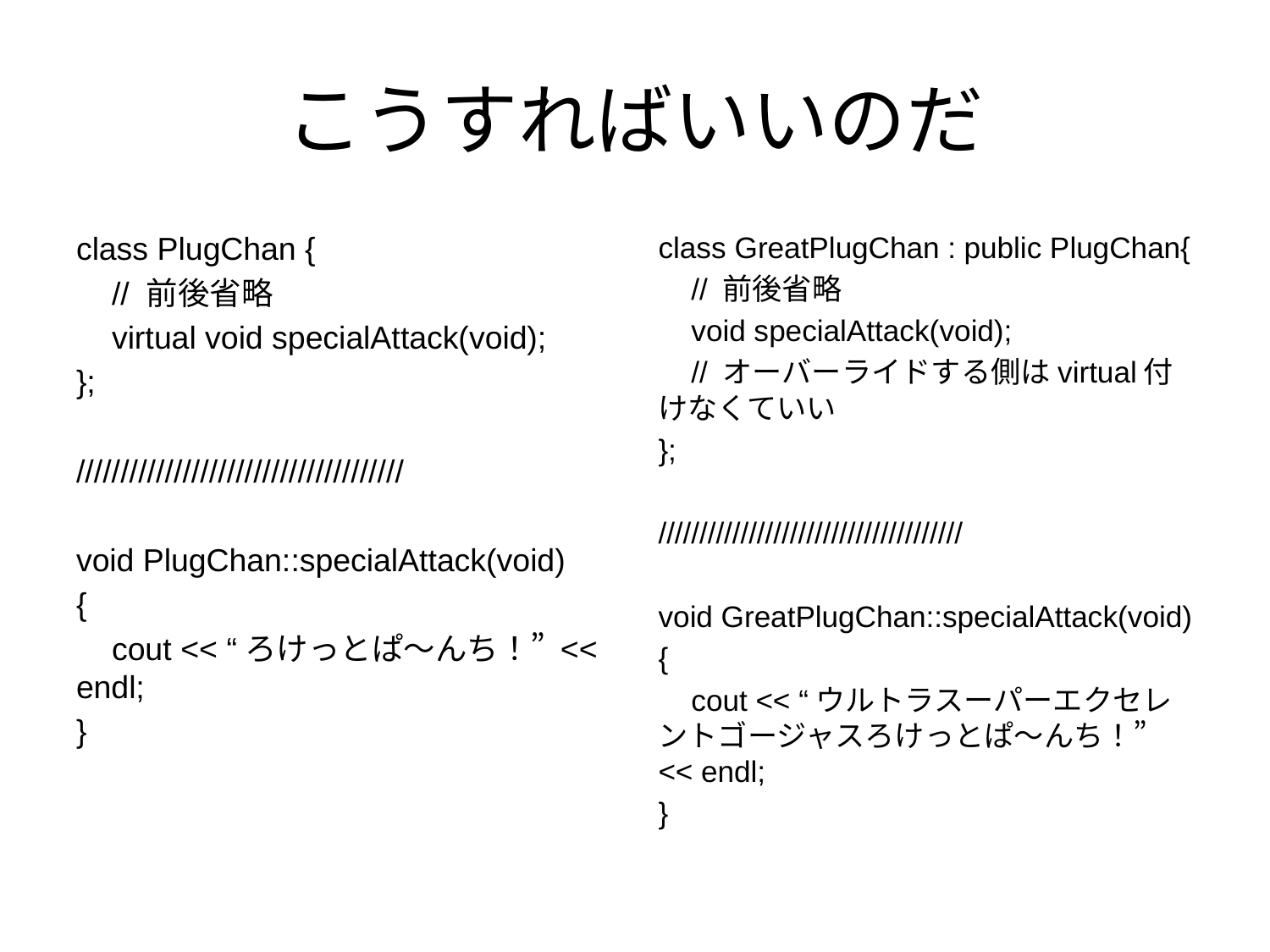

# こうすればいいのだ
class PlugChan {
    // 前後省略
    virtual void specialAttack(void);
};

/////////////////////////////////////

void PlugChan::specialAttack(void)
{
    cout << “ろけっとぱ～んち！” << endl;
}
class GreatPlugChan : public PlugChan{
    // 前後省略
    void specialAttack(void);
    // オーバーライドする側はvirtual付けなくていい
};

/////////////////////////////////////

void GreatPlugChan::specialAttack(void)
{
    cout << “ウルトラスーパーエクセレントゴージャスろけっとぱ～んち！” << endl;
}